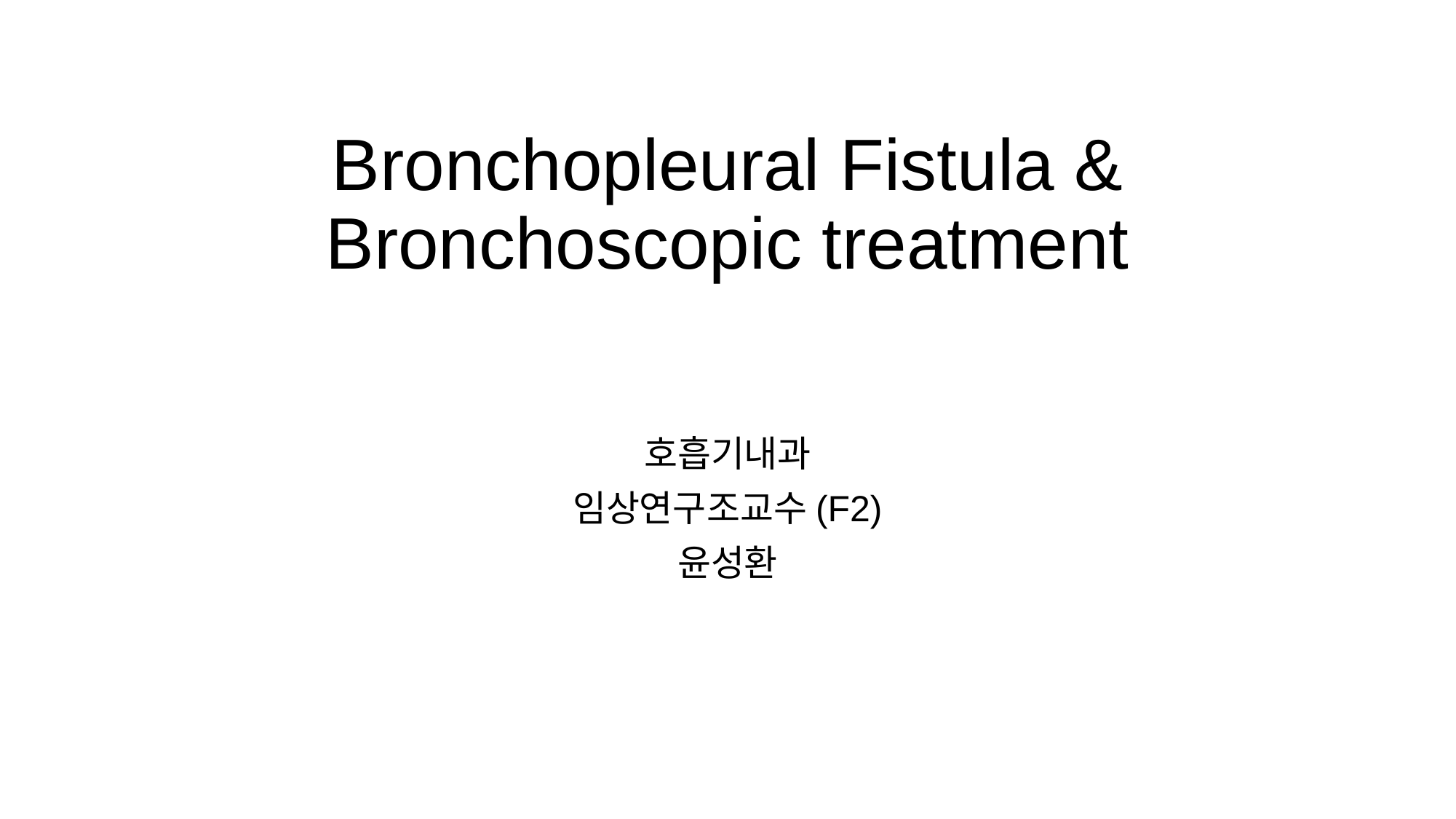

# Bronchopleural Fistula & Bronchoscopic treatment
호흡기내과
임상연구조교수(F2)
윤성환